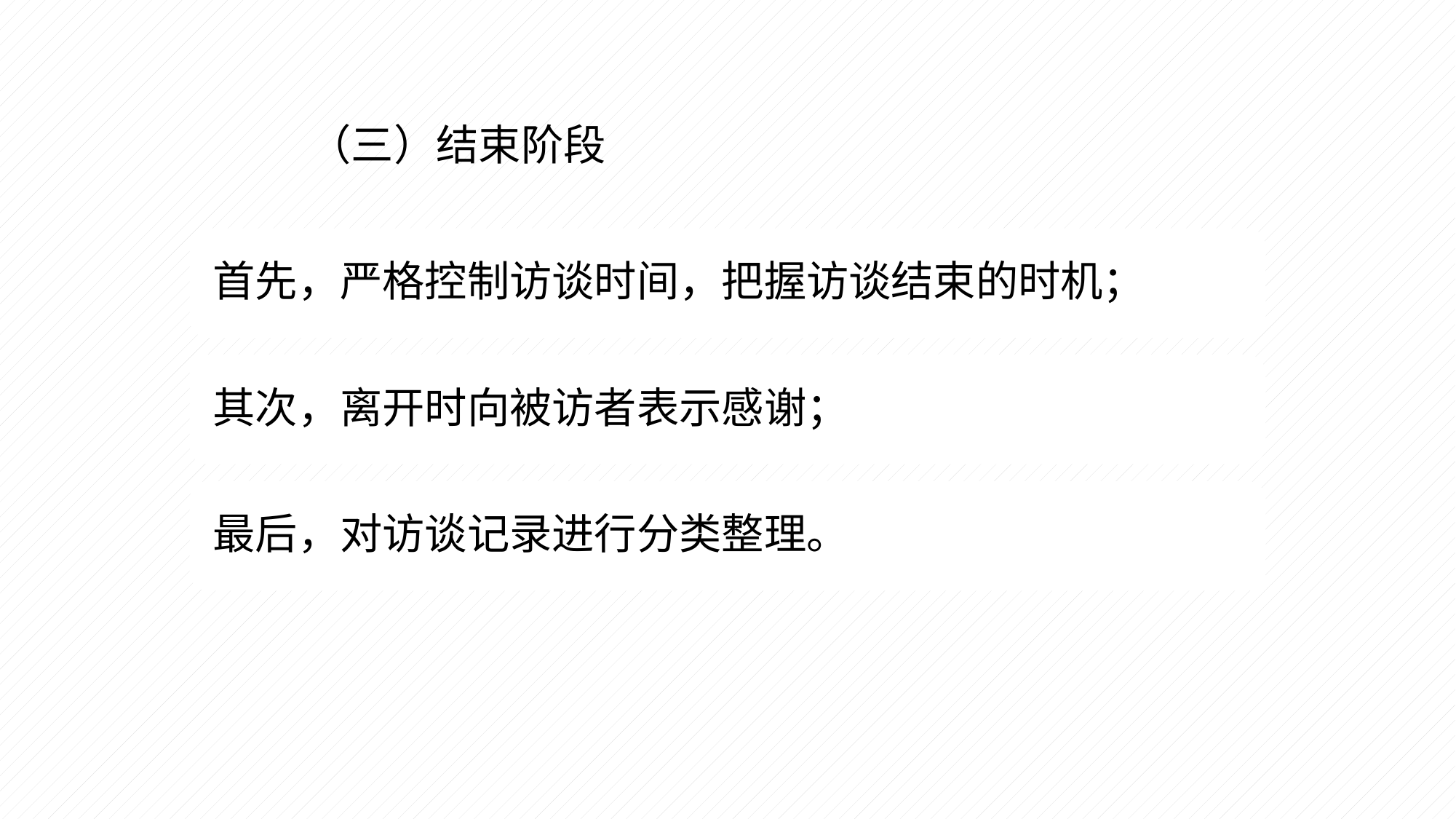

（三）结束阶段
首先，严格控制访谈时间，把握访谈结束的时机；
其次，离开时向被访者表示感谢；
最后，对访谈记录进行分类整理。